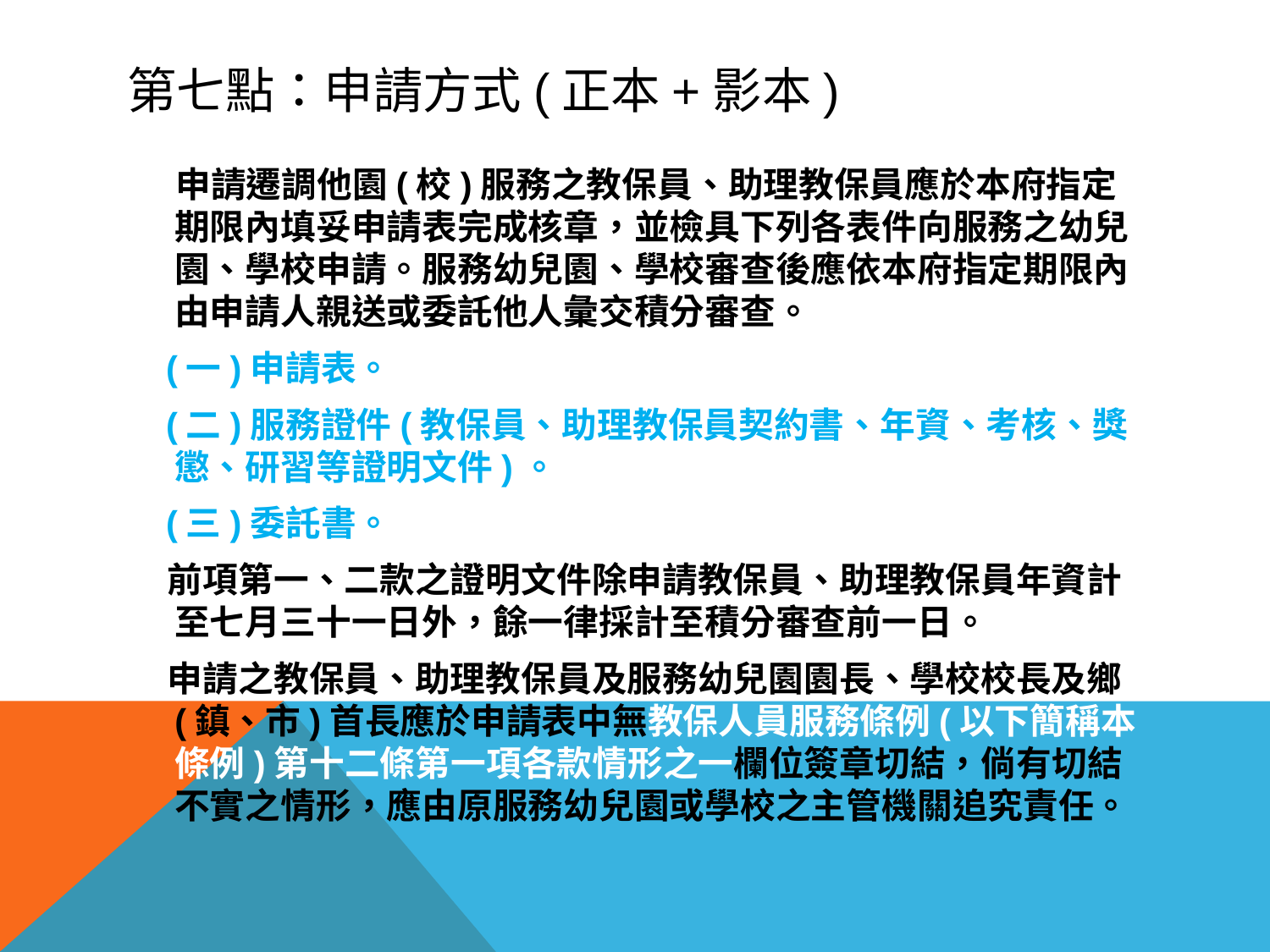

# 第七點：申請方式(正本+影本)
     申請遷調他園(校)服務之教保員、助理教保員應於本府指定期限內填妥申請表完成核章，並檢具下列各表件向服務之幼兒園、學校申請。服務幼兒園、學校審查後應依本府指定期限內由申請人親送或委託他人彙交積分審查。
    (一)申請表。
    (二)服務證件(教保員、助理教保員契約書、年資、考核、獎懲、研習等證明文件)。
    (三)委託書。
    前項第一、二款之證明文件除申請教保員、助理教保員年資計至七月三十一日外，餘一律採計至積分審查前一日。
    申請之教保員、助理教保員及服務幼兒園園長、學校校長及鄉(鎮、市)首長應於申請表中無教保人員服務條例(以下簡稱本條例)第十二條第一項各款情形之一欄位簽章切結，倘有切結不實之情形，應由原服務幼兒園或學校之主管機關追究責任。